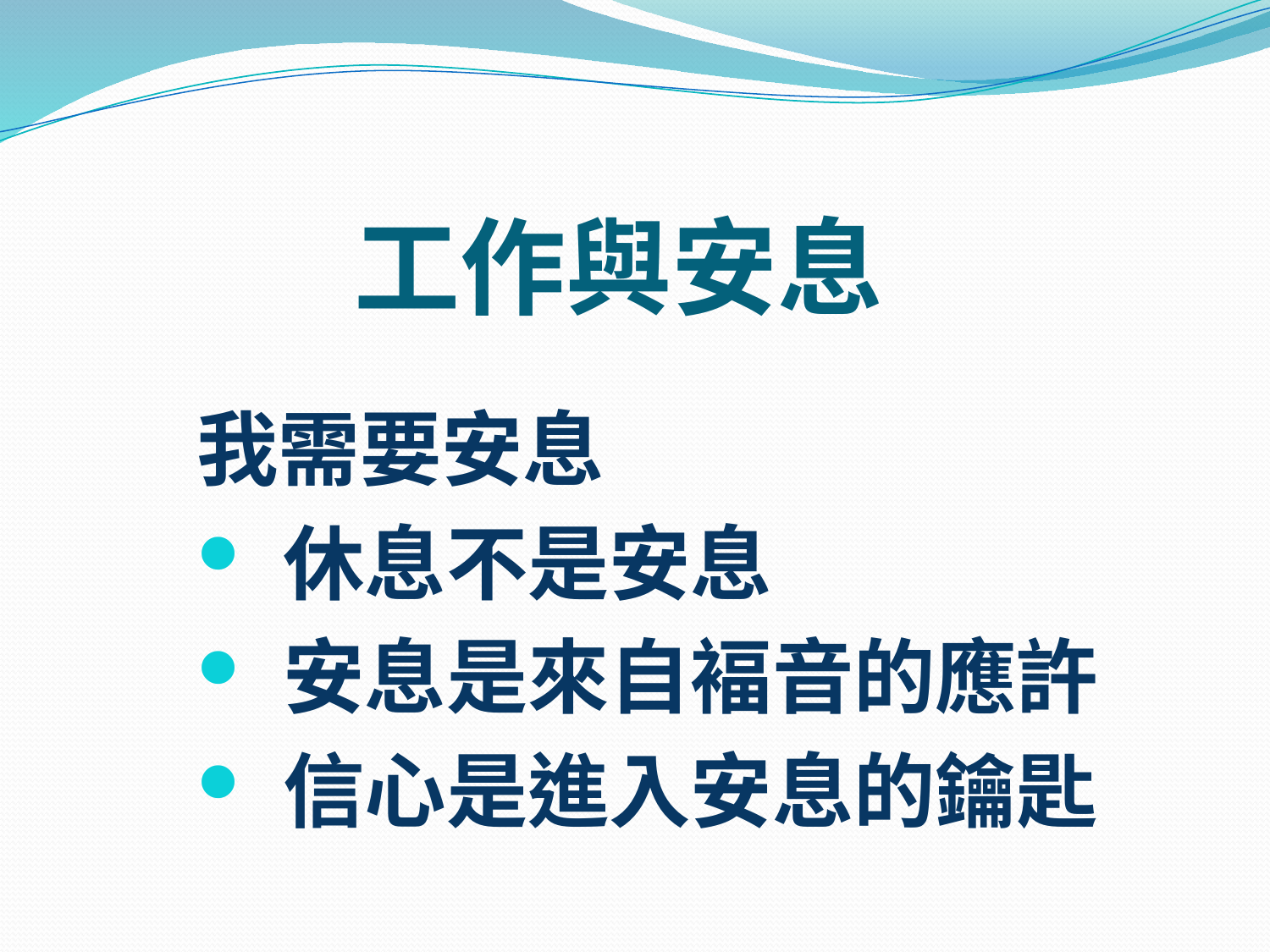

# 工作與安息
我需要安息
 休息不是安息
 安息是來自褔音的應許
 信心是進入安息的鑰匙